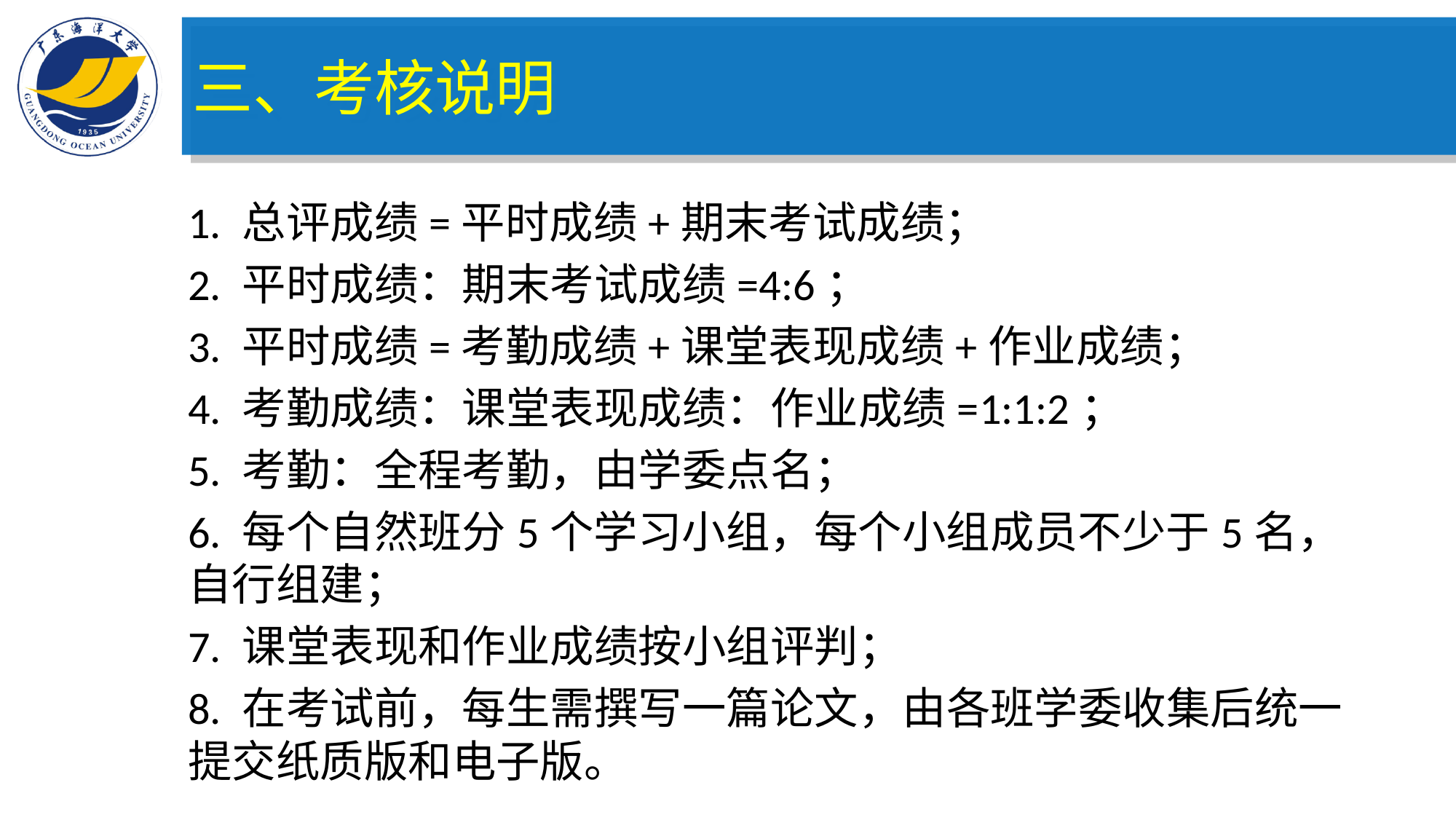

三、考核说明
1. 总评成绩=平时成绩+期末考试成绩；
2. 平时成绩：期末考试成绩=4:6；
3. 平时成绩=考勤成绩+课堂表现成绩+作业成绩；
4. 考勤成绩：课堂表现成绩：作业成绩=1:1:2；
5. 考勤：全程考勤，由学委点名；
6. 每个自然班分5个学习小组，每个小组成员不少于5名，自行组建；
7. 课堂表现和作业成绩按小组评判；
8. 在考试前，每生需撰写一篇论文，由各班学委收集后统一提交纸质版和电子版。